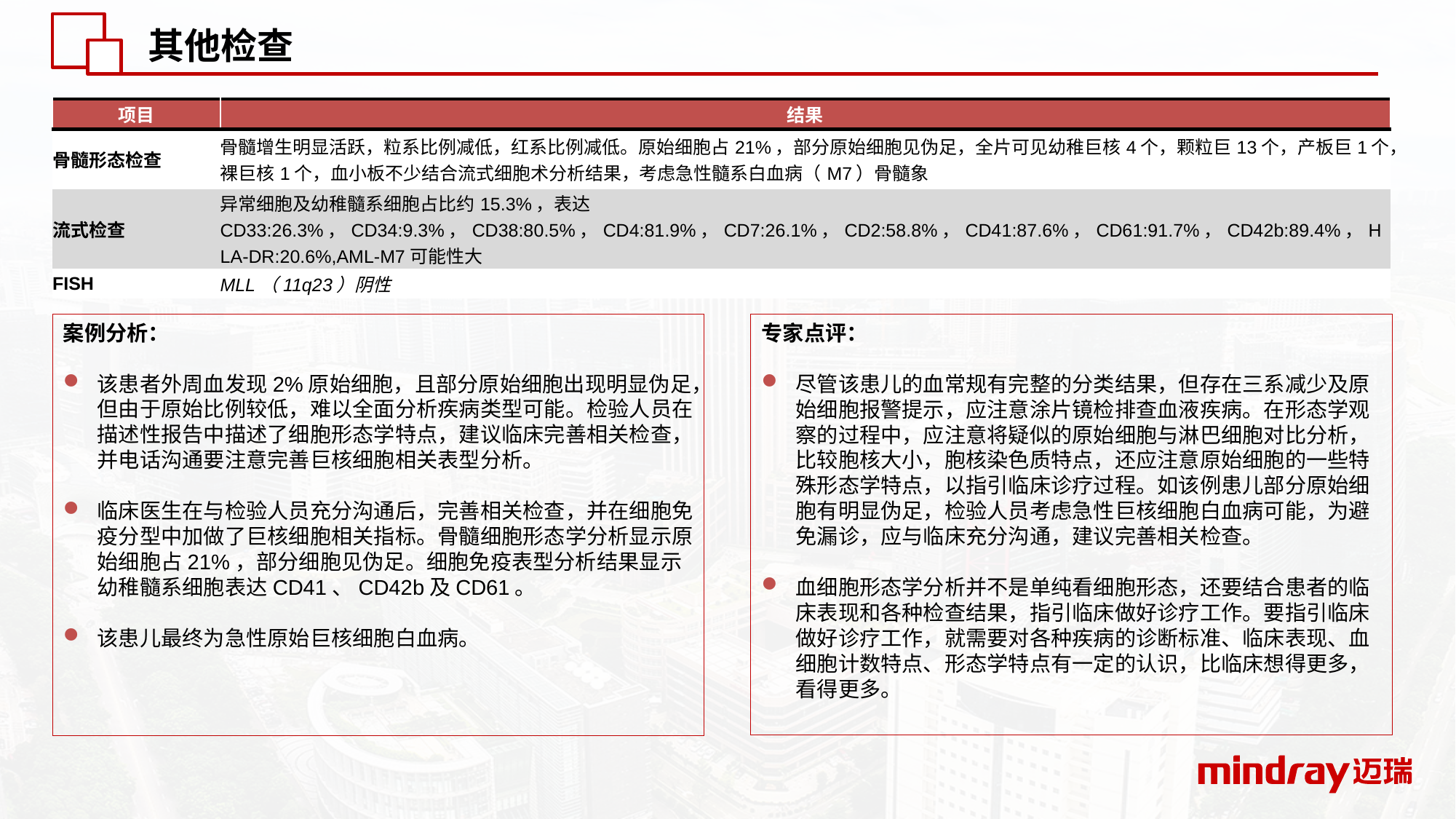

# 其他检查
| 项目 | 结果 |
| --- | --- |
| 骨髓形态检查 | 骨髓增生明显活跃，粒系比例减低，红系比例减低。原始细胞占21%，部分原始细胞见伪足，全片可见幼稚巨核4个，颗粒巨13个，产板巨1个，裸巨核1个，血小板不少结合流式细胞术分析结果，考虑急性髓系白血病（M7）骨髓象 |
| 流式检查 | 异常细胞及幼稚髓系细胞占比约15.3%，表达CD33:26.3%，CD34:9.3%，CD38:80.5%，CD4:81.9%，CD7:26.1%，CD2:58.8%，CD41:87.6%，CD61:91.7%，CD42b:89.4%，HLA-DR:20.6%,AML-M7可能性大 |
| FISH | MLL（11q23）阴性 |
案例分析：

该患者外周血发现2%原始细胞，且部分原始细胞出现明显伪足，但由于原始比例较低，难以全面分析疾病类型可能。检验人员在描述性报告中描述了细胞形态学特点，建议临床完善相关检查，并电话沟通要注意完善巨核细胞相关表型分析。

临床医生在与检验人员充分沟通后，完善相关检查，并在细胞免疫分型中加做了巨核细胞相关指标。骨髓细胞形态学分析显示原始细胞占21%，部分细胞见伪足。细胞免疫表型分析结果显示幼稚髓系细胞表达CD41、CD42b及CD61。

该患儿最终为急性原始巨核细胞白血病。
专家点评：

尽管该患儿的血常规有完整的分类结果，但存在三系减少及原始细胞报警提示，应注意涂片镜检排查血液疾病。在形态学观察的过程中，应注意将疑似的原始细胞与淋巴细胞对比分析，比较胞核大小，胞核染色质特点，还应注意原始细胞的一些特殊形态学特点，以指引临床诊疗过程。如该例患儿部分原始细胞有明显伪足，检验人员考虑急性巨核细胞白血病可能，为避免漏诊，应与临床充分沟通，建议完善相关检查。

血细胞形态学分析并不是单纯看细胞形态，还要结合患者的临床表现和各种检查结果，指引临床做好诊疗工作。要指引临床做好诊疗工作，就需要对各种疾病的诊断标准、临床表现、血细胞计数特点、形态学特点有一定的认识，比临床想得更多，看得更多。